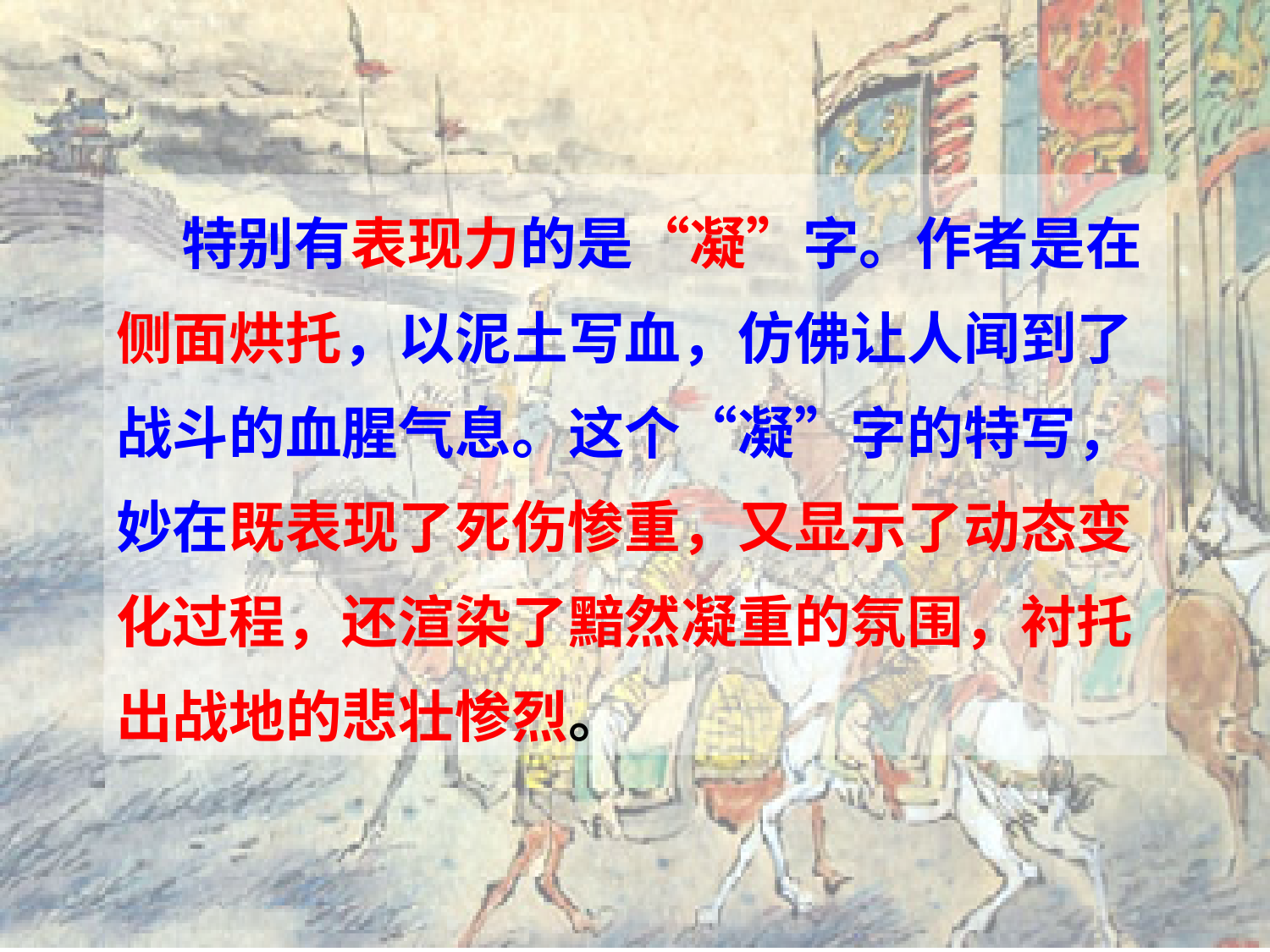

特别有表现力的是“凝”字。作者是在侧面烘托，以泥土写血，仿佛让人闻到了战斗的血腥气息。这个“凝”字的特写，妙在既表现了死伤惨重，又显示了动态变化过程，还渲染了黯然凝重的氛围，衬托出战地的悲壮惨烈。